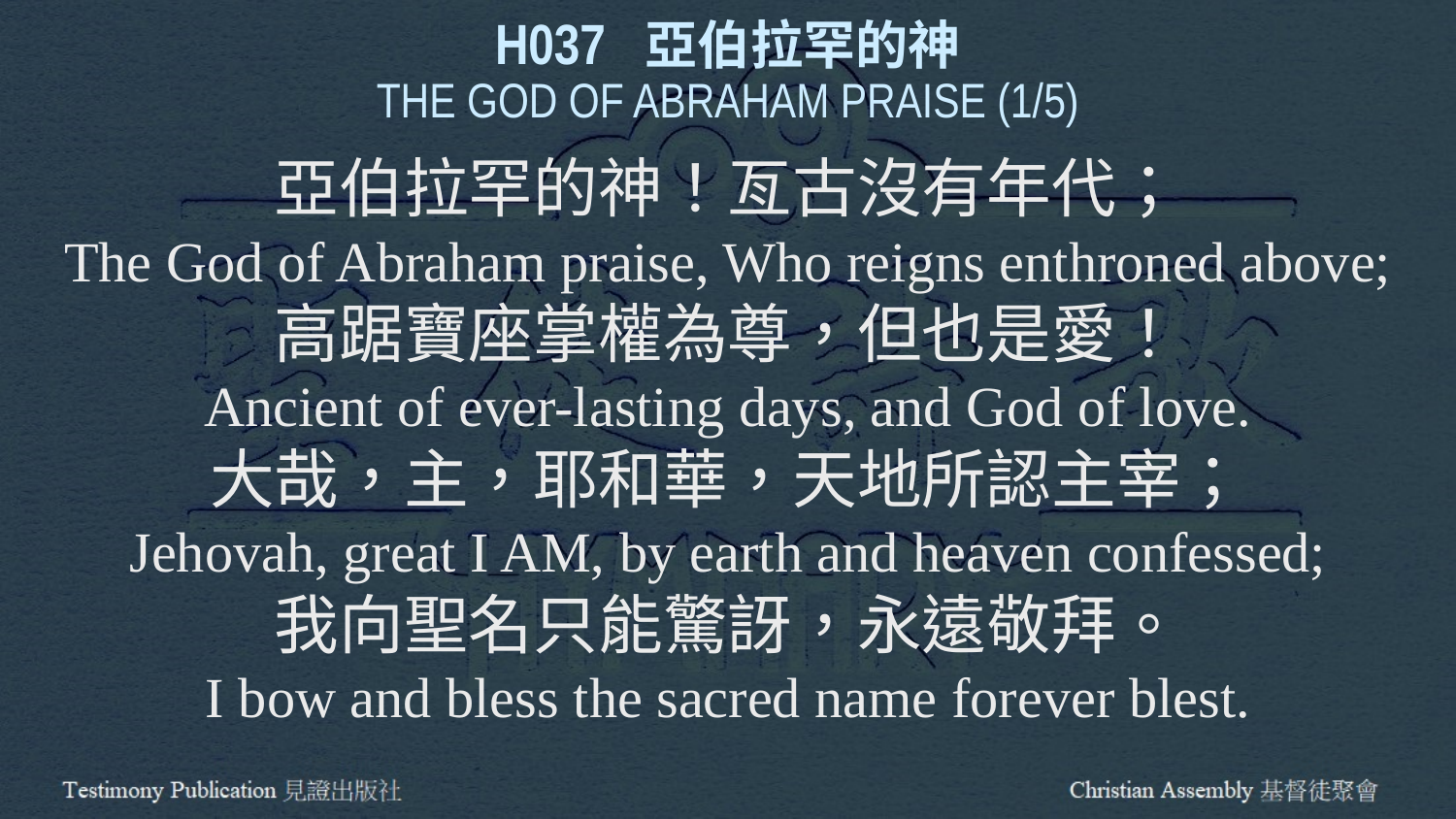

H037  亞伯拉罕的神
THE GOD OF ABRAHAM PRAISE (1/5)
亞伯拉罕的神！亙古沒有年代；
The God of Abraham praise, Who reigns enthroned above;
高踞寶座掌權為尊，但也是愛！
Ancient of ever-lasting days, and God of love.
大哉，主，耶和華，天地所認主宰；
Jehovah, great I AM, by earth and heaven confessed;
我向聖名只能驚訝，永遠敬拜。
I bow and bless the sacred name forever blest.